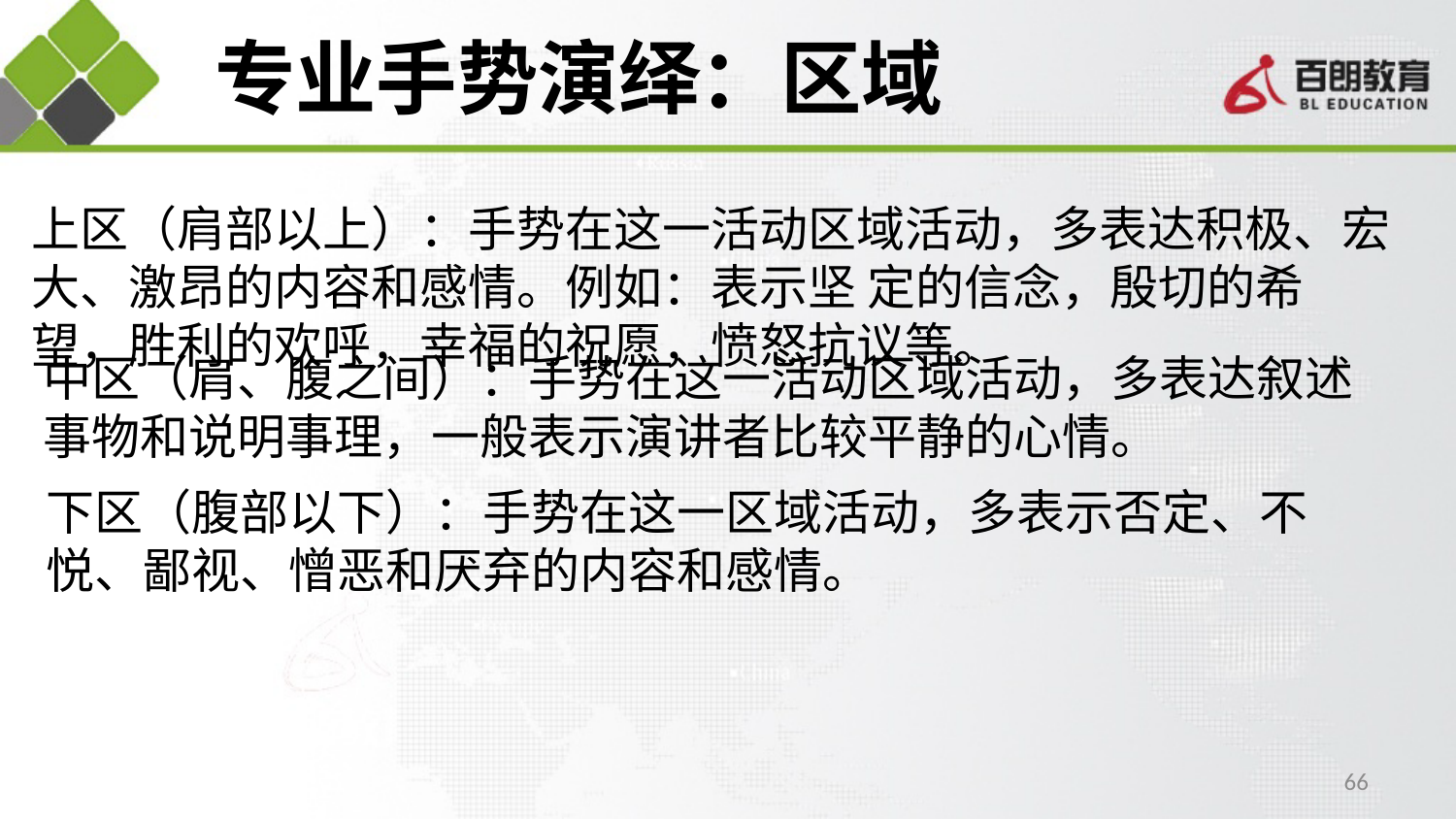

# 专业手势演绎：区域
上区（肩部以上）：手势在这一活动区域活动，多表达积极、宏大、激昂的内容和感情。例如：表示坚 定的信念，殷切的希望，胜利的欢呼，幸福的祝愿，愤怒抗议等。
中区（肩、腹之间）：手势在这一活动区域活动，多表达叙述事物和说明事理，一般表示演讲者比较平静的心情。
下区（腹部以下）：手势在这一区域活动，多表示否定、不悦、鄙视、憎恶和厌弃的内容和感情。

66